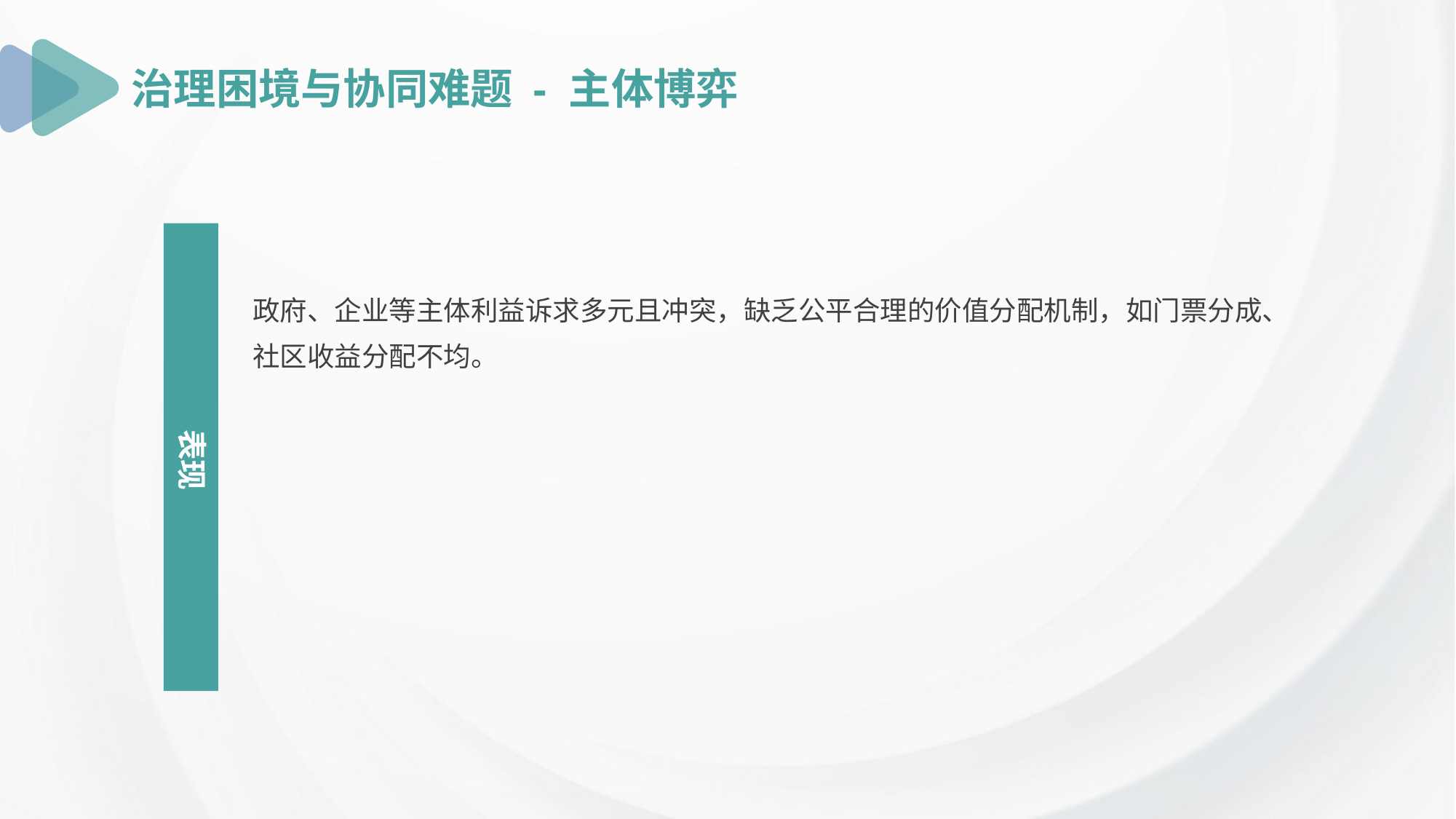

治理困境与协同难题 - 主体博弈

表现
政府、企业等主体利益诉求多元且冲突，缺乏公平合理的价值分配机制，如门票分成、社区收益分配不均。